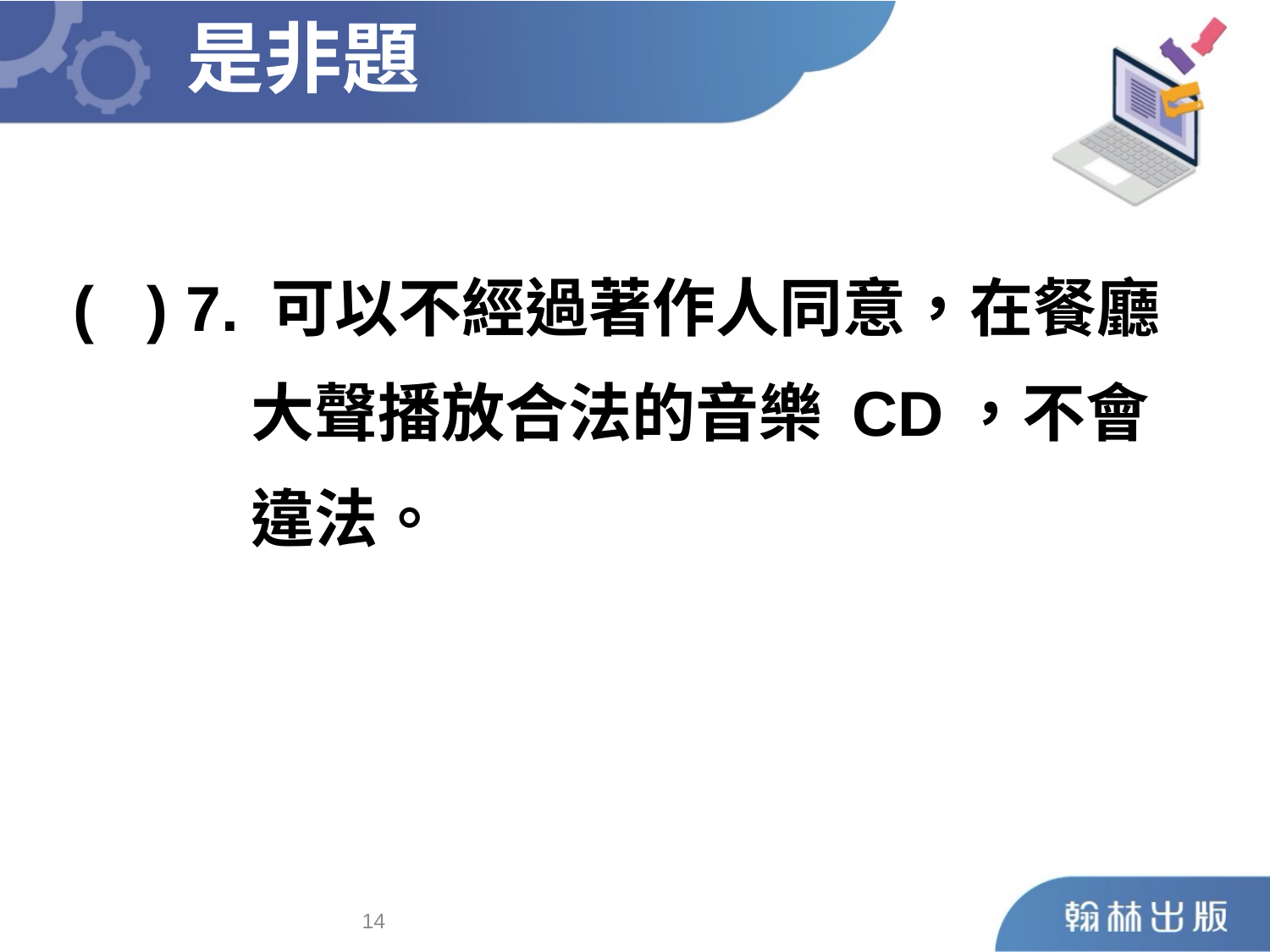

是非題
	(   ) 7. 可以不經過著作人同意，在餐廳
             大聲播放合法的音樂 CD，不會
             違法。
14